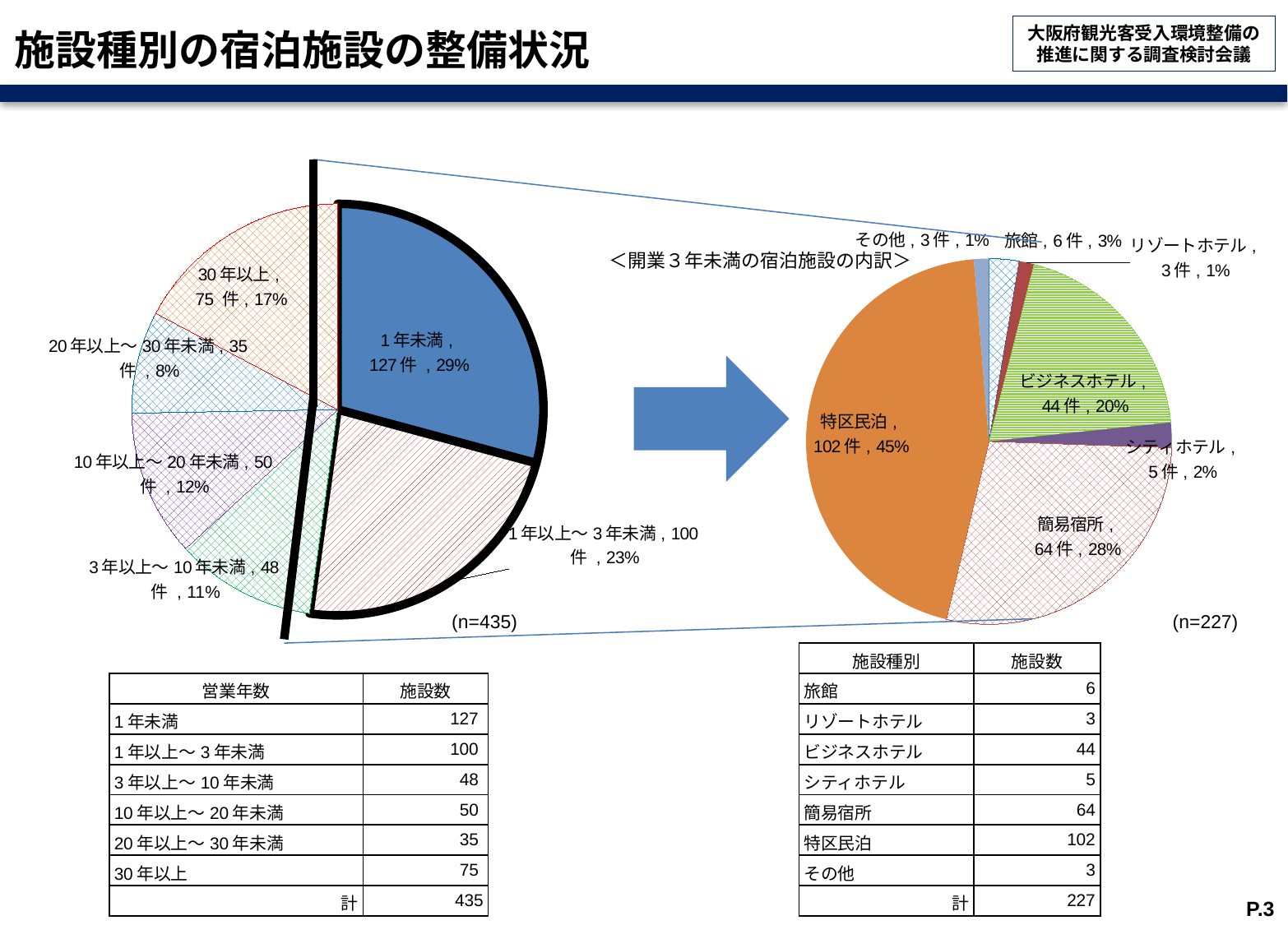

# 施設種別の宿泊施設の整備状況

### Chart

| Category |  |
|---|---|
| 1年未満 | 127.0 |
| 1年以上～3年未満 | 100.0 |
| 3年以上～10年未満 | 48.0 |
| 10年以上～20年未満 | 50.0 |
| 20年以上～30年未満 | 35.0 |
| 30年以上 | 75.0 |

### Chart

| Category |  |
|---|---|
| 旅館 | 6.0 |
| リゾートホテル | 3.0 |
| ビジネスホテル | 44.0 |
| シティホテル | 5.0 |
| 簡易宿所 | 64.0 |
| 特区民泊 | 102.0 |
| その他 | 3.0 |
＜開業３年未満の宿泊施設の内訳＞

(n=435)
(n=227)
| 施設種別 | 施設数 |
| --- | --- |
| 旅館 | 6 |
| リゾートホテル | 3 |
| ビジネスホテル | 44 |
| シティホテル | 5 |
| 簡易宿所 | 64 |
| 特区民泊 | 102 |
| その他 | 3 |
| 計 | 227 |
| 営業年数 | 施設数 |
| --- | --- |
| 1年未満 | 127 |
| 1年以上～3年未満 | 100 |
| 3年以上～10年未満 | 48 |
| 10年以上～20年未満 | 50 |
| 20年以上～30年未満 | 35 |
| 30年以上 | 75 |
| 計 | 435 |
P.3